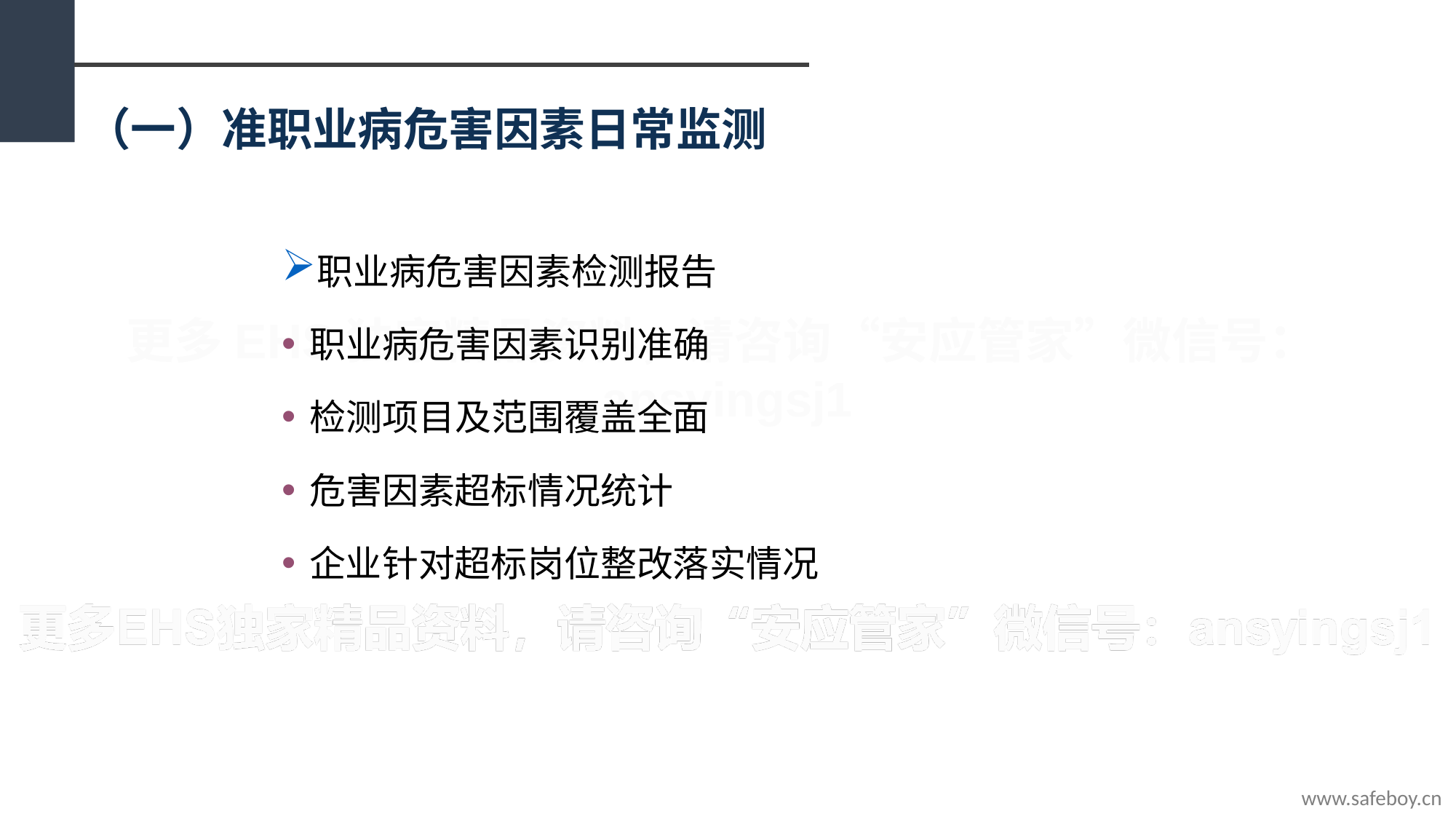

（一）准职业病危害因素日常监测
职业病危害因素检测报告
职业病危害因素识别准确
检测项目及范围覆盖全面
危害因素超标情况统计
企业针对超标岗位整改落实情况